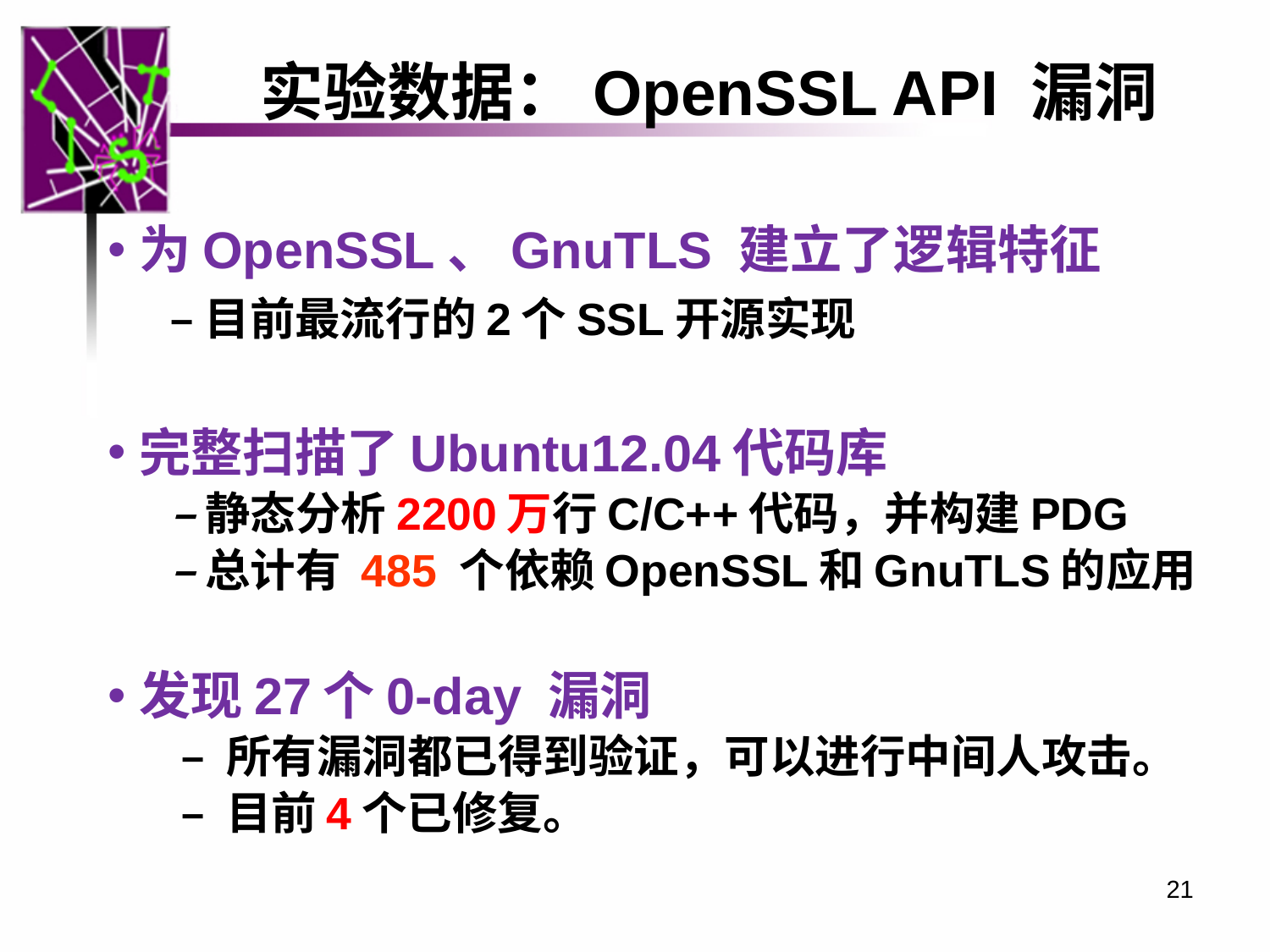

# 实验数据：OpenSSL API 漏洞
为OpenSSL、GnuTLS 建立了逻辑特征
      –目前最流行的2个SSL开源实现

完整扫描了Ubuntu12.04代码库
–静态分析2200万行C/C++代码，并构建PDG
–总计有 485 个依赖OpenSSL和GnuTLS的应用

发现27个0-day 漏洞
 – 所有漏洞都已得到验证，可以进行中间人攻击。
 – 目前4个已修复。
21